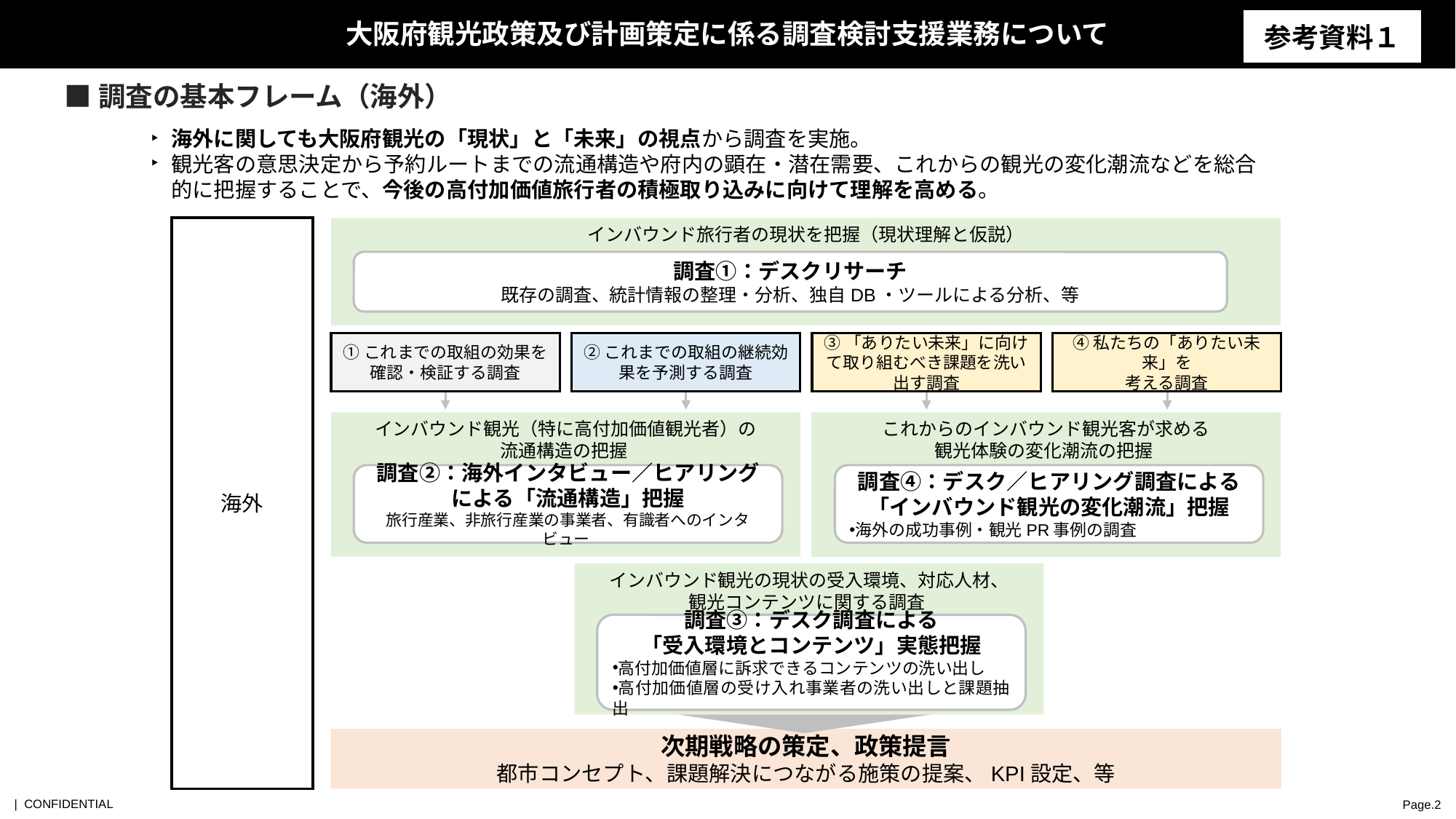

大阪府観光政策及び計画策定に係る調査検討支援業務について
参考資料１
# ■調査の基本フレーム（海外）
海外に関しても大阪府観光の「現状」と「未来」の視点から調査を実施。
観光客の意思決定から予約ルートまでの流通構造や府内の顕在・潜在需要、これからの観光の変化潮流などを総合的に把握することで、今後の高付加価値旅行者の積極取り込みに向けて理解を高める。
海外
インバウンド旅行者の現状を把握（現状理解と仮説）

調査①：デスクリサーチ
既存の調査、統計情報の整理・分析、独自DB・ツールによる分析、等
①これまでの取組の効果を
確認・検証する調査
②これまでの取組の継続効果を予測する調査
③「ありたい未来」に向けて取り組むべき課題を洗い出す調査
④私たちの「ありたい未来」を
考える調査
インバウンド観光（特に高付加価値観光者）の
流通構造の把握
これからのインバウンド観光客が求める
観光体験の変化潮流の把握
調査②：海外インタビュー／ヒアリングによる「流通構造」把握
旅行産業、非旅行産業の事業者、有識者へのインタビュー
調査④：デスク／ヒアリング調査による
「インバウンド観光の変化潮流」把握
海外の成功事例・観光PR事例の調査
インバウンド観光の現状の受入環境、対応人材、
観光コンテンツに関する調査
調査③：デスク調査による
「受入環境とコンテンツ」実態把握
高付加価値層に訴求できるコンテンツの洗い出し
高付加価値層の受け入れ事業者の洗い出しと課題抽出

次期戦略の策定、政策提言
都市コンセプト、課題解決につながる施策の提案、KPI設定、等